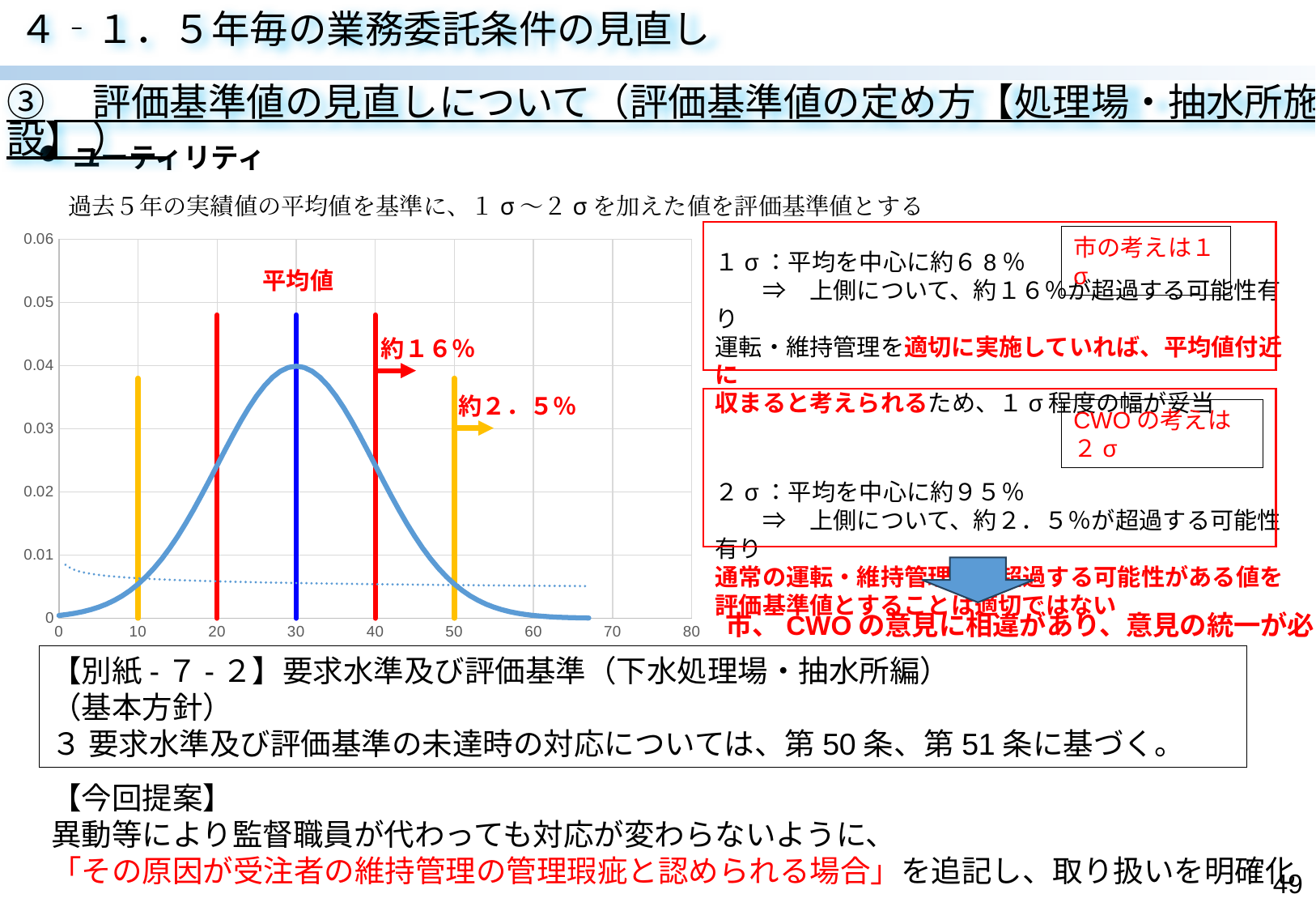

４‐１．５年毎の業務委託条件の見直し
③　評価基準値の見直しについて（評価基準値の定め方【処理場・抽水所施設】 ）
ユーティリティ
　過去５年の実績値の平均値を基準に、１σ～２σを加えた値を評価基準値とする

### Chart

| Category |  |  |  |  |  |  |
|---|---|---|---|---|---|---|
市の考えは１σ
１σ：平均を中心に約６8％
　　⇒　上側について、約１６％が超過する可能性有り
運転・維持管理を適切に実施していれば、平均値付近に
収まると考えられるため、１σ程度の幅が妥当

２σ：平均を中心に約９５％
　　⇒　上側について、約２．５％が超過する可能性有り
通常の運転・維持管理でも超過する可能性がある値を
評価基準値とすることは適切ではない
平均値
約１６％
約２．５％

CWOの考えは２σ

市、CWOの意見に相違があり、意見の統一が必要
【別紙-７-２】要求水準及び評価基準（下水処理場・抽水所編）
（基本方針）
３ 要求水準及び評価基準の未達時の対応については、第50条、第51条に基づく。
【今回提案】
異動等により監督職員が代わっても対応が変わらないように、
「その原因が受注者の維持管理の管理瑕疵と認められる場合」を追記し、取り扱いを明確化
49